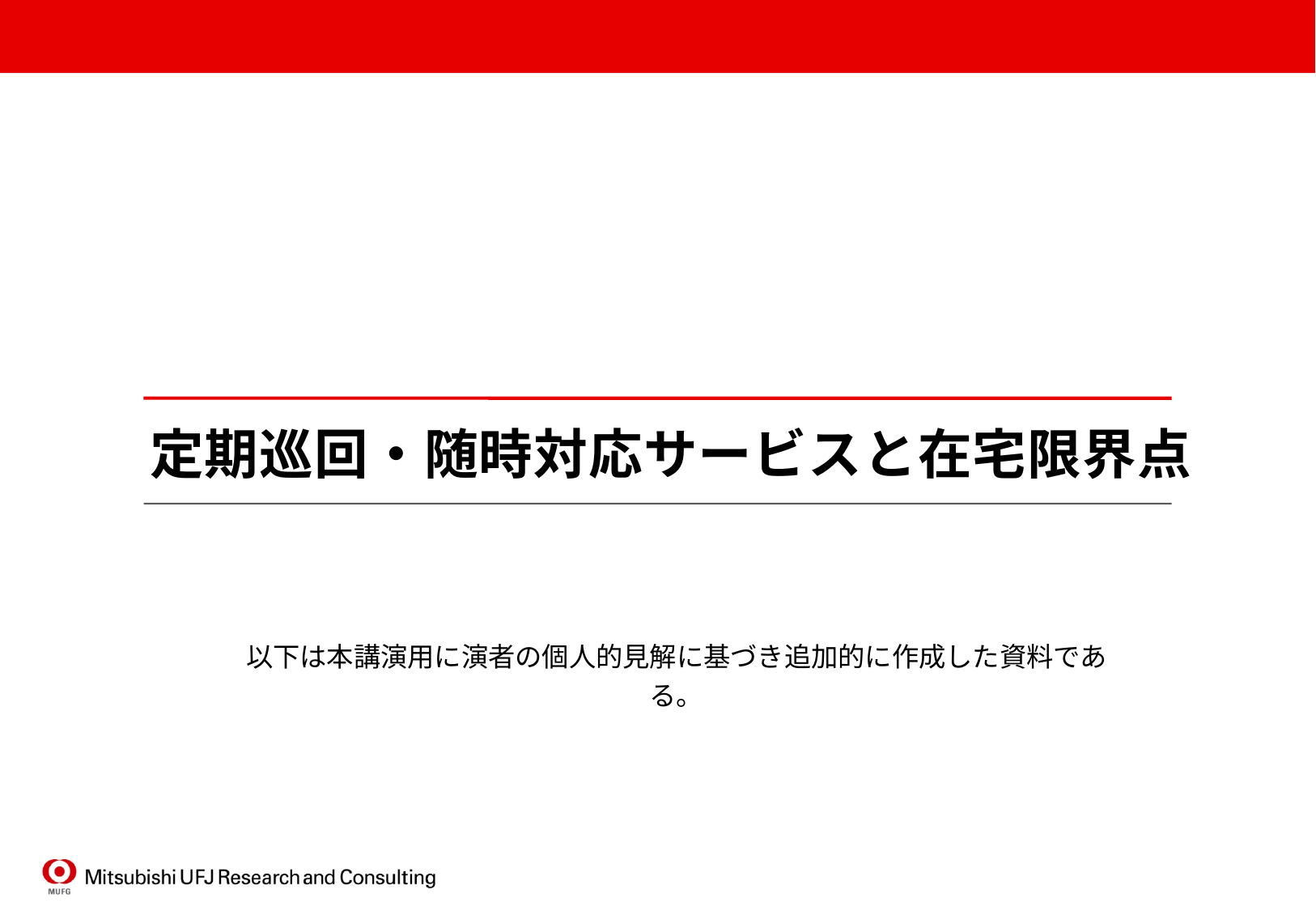

# 定期巡回・随時対応サービスと在宅限界点
以下は本講演用に演者の個人的見解に基づき追加的に作成した資料である。